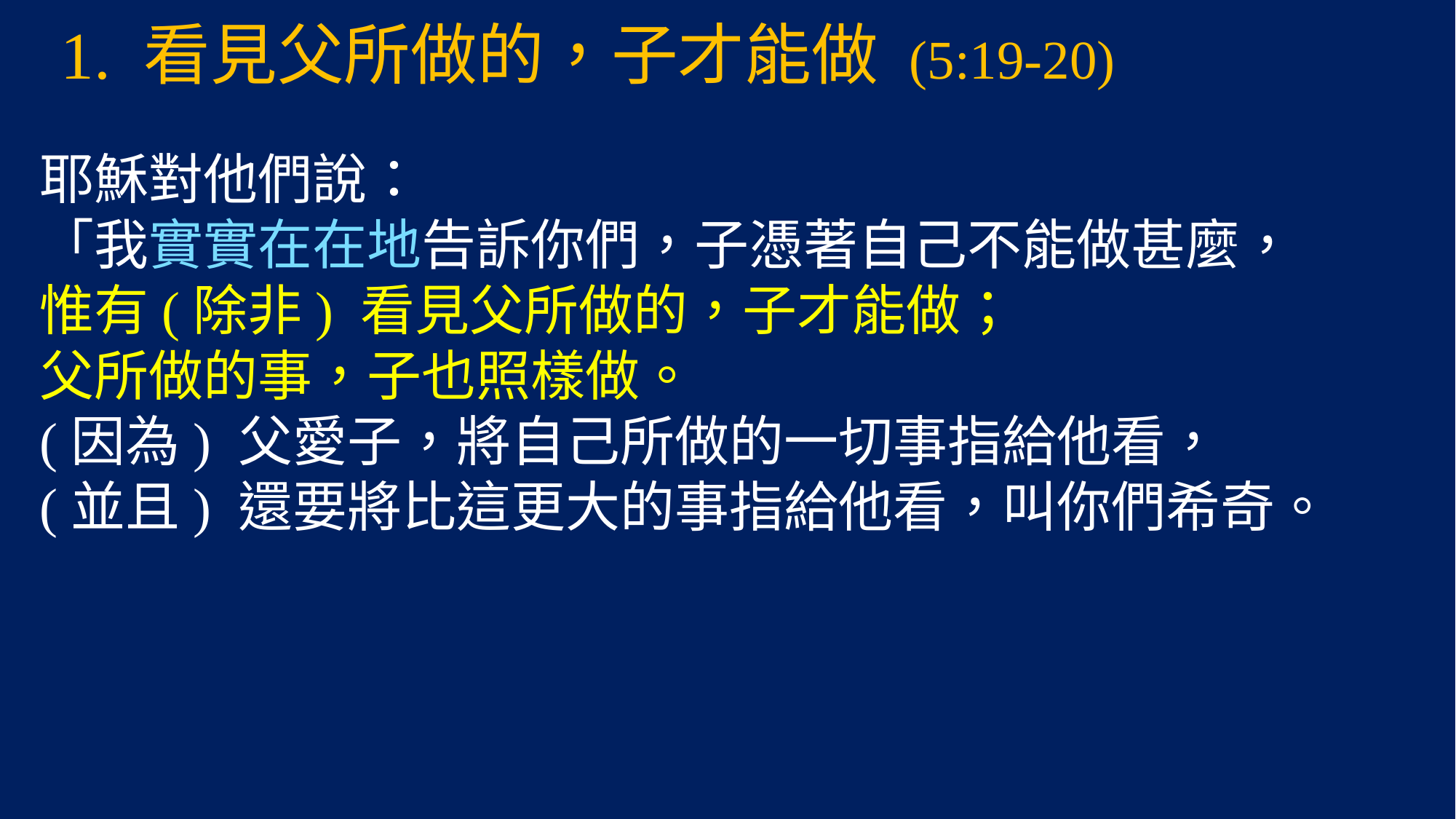

# 1. 看見父所做的，子才能做 (5:19-20)
耶穌對他們說：
「我實實在在地告訴你們，子憑著自己不能做甚麼，
惟有(除非) 看見父所做的，子才能做；
父所做的事，子也照樣做。
(因為) 父愛子，將自己所做的一切事指給他看，
(並且) 還要將比這更大的事指給他看，叫你們希奇。